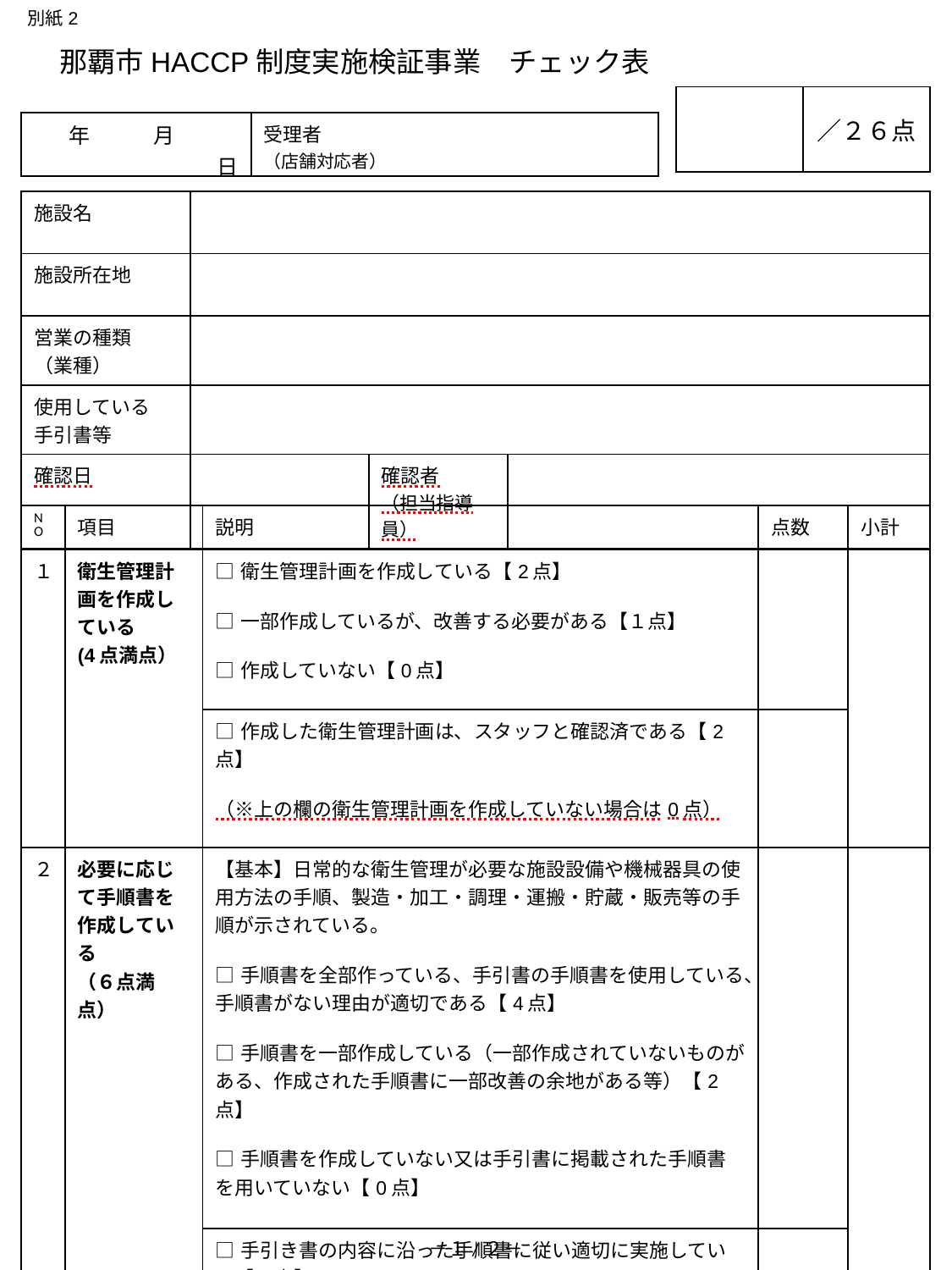

別紙2
# 那覇市HACCP制度実施検証事業　チェック表
|  | ／２６点 |
| --- | --- |
| 年　　　月　　　日 | 受理者 （店舗対応者） |
| --- | --- |
| 施設名 |  |  |  |
| --- | --- | --- | --- |
| 施設所在地 |  |  |  |
| 営業の種類 （業種） |  |  |  |
| 使用している 手引書等 |  |  |  |
| 確認日 |  | 確認者 （担当指導員） |  |
| NO | 項目 | 説明 | 点数 | 小計 |
| --- | --- | --- | --- | --- |
| １ | 衛生管理計画を作成している (4点満点） | □衛生管理計画を作成している【2点】 □一部作成しているが、改善する必要がある【１点】 □作成していない【0点】 |  |  |
|  |  | □作成した衛生管理計画は、スタッフと確認済である【2点】 （※上の欄の衛生管理計画を作成していない場合は0点） |  |  |
| ２ | 必要に応じて手順書を作成している （６点満点） | 【基本】日常的な衛生管理が必要な施設設備や機械器具の使用方法の手順、製造・加工・調理・運搬・貯蔵・販売等の手順が示されている。 □手順書を全部作っている、手引書の手順書を使用している、手順書がない理由が適切である【4点】 □手順書を一部作成している（一部作成されていないものがある、作成された手順書に一部改善の余地がある等）【2点】 □手順書を作成していない又は手引書に掲載された手順書を用いていない【0点】 |  |  |
|  |  | □手引き書の内容に沿った手順書に従い適切に実施している【2点】 |  |  |
－１/２－